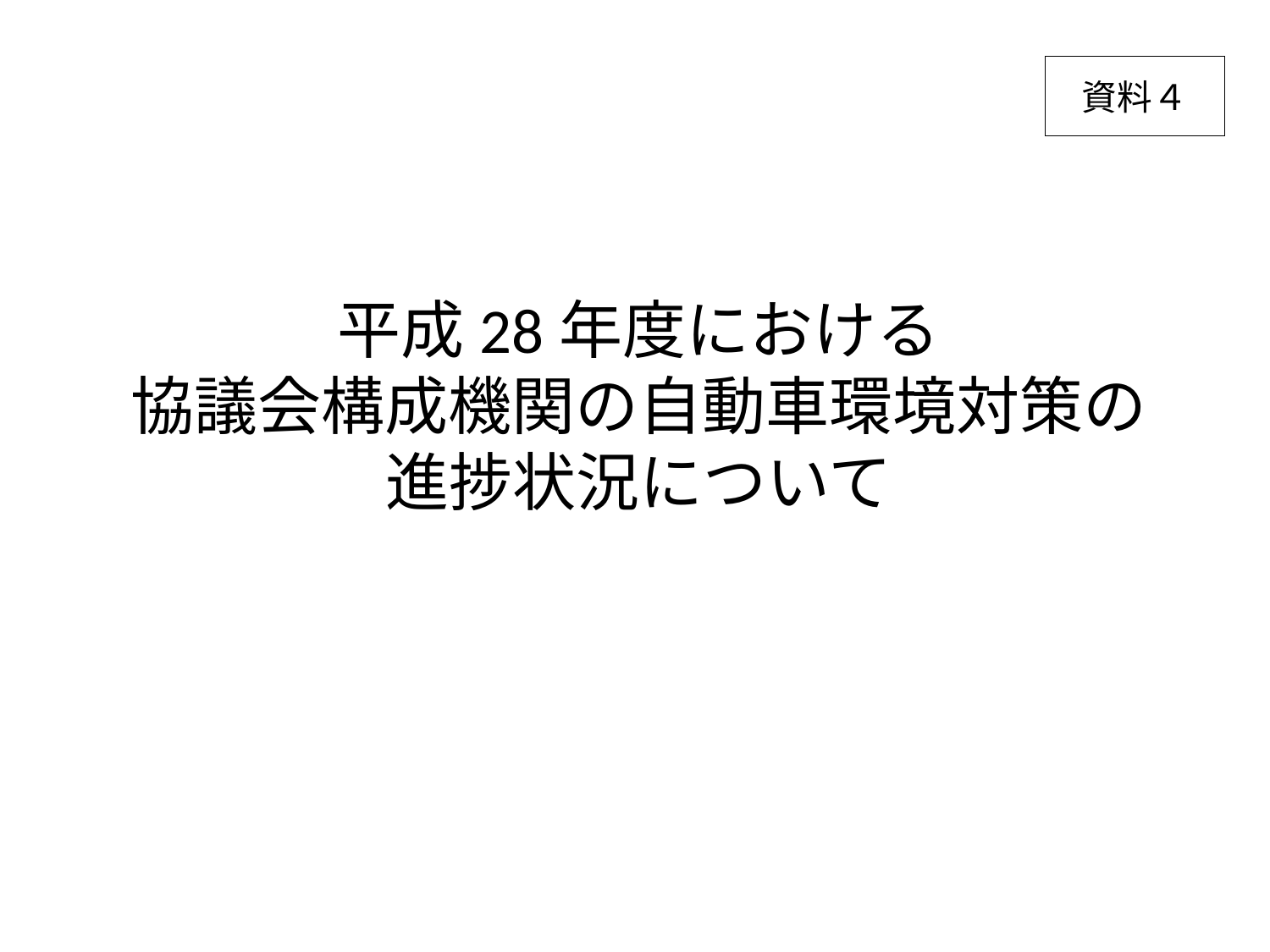

資料４
平成28年度における
協議会構成機関の自動車環境対策の
進捗状況について